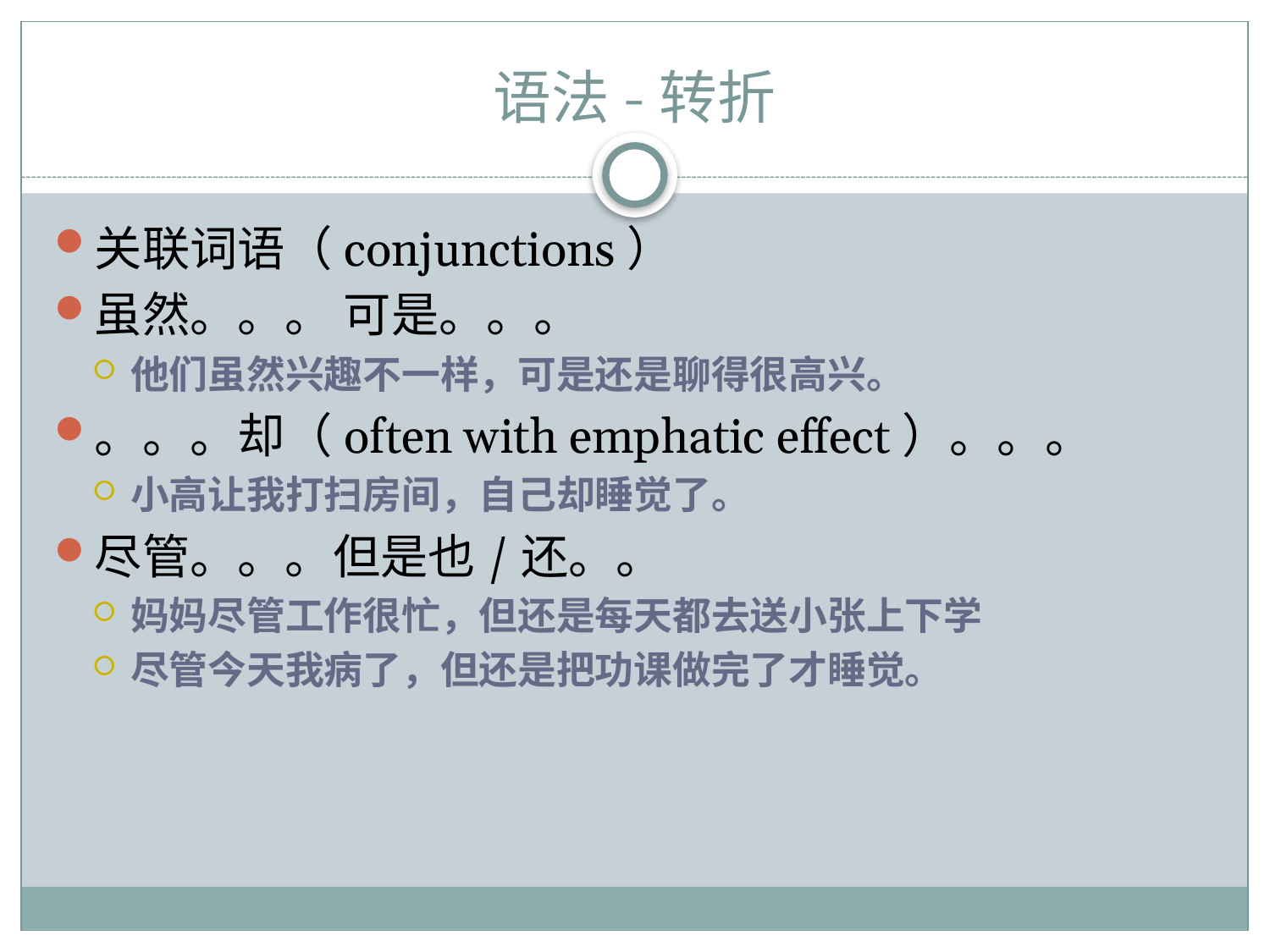

# 语法-转折
关联词语（conjunctions）
虽然。。。 可是。。。
他们虽然兴趣不一样，可是还是聊得很高兴。
。。。却（often with emphatic effect）。。。
小高让我打扫房间，自己却睡觉了。
尽管。。。但是也/还。。
妈妈尽管工作很忙，但还是每天都去送小张上下学
尽管今天我病了，但还是把功课做完了才睡觉。